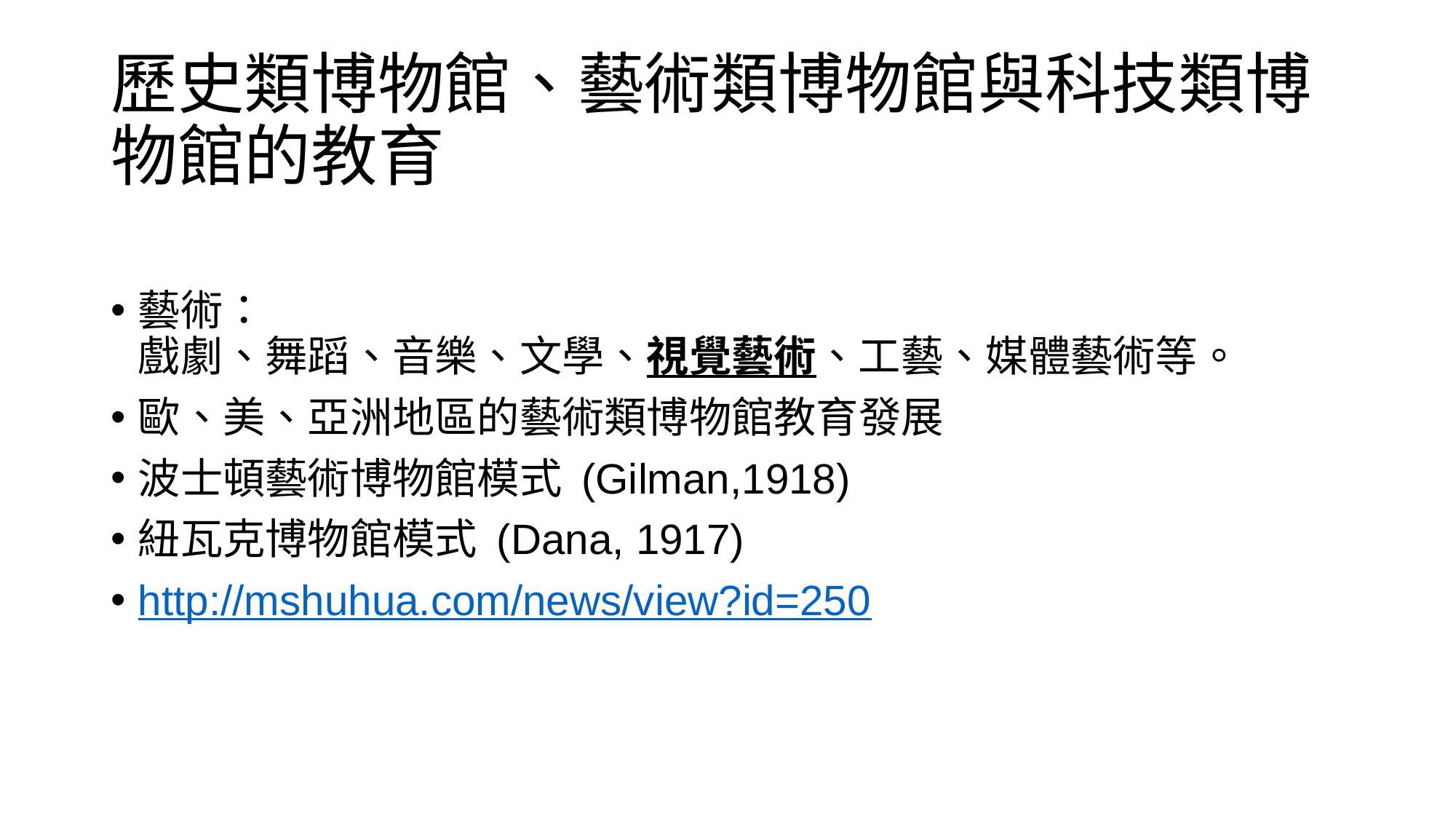

# 歷史類博物館、藝術類博物館與科技類博物館的教育

藝術：
戲劇、舞蹈、音樂、文學、視覺藝術、工藝、媒體藝術等。
歐、美、亞洲地區的藝術類博物館教育發展
波士頓藝術博物館模式 (Gilman,1918)
紐瓦克博物館模式 (Dana, 1917)
http://mshuhua.com/news/view?id=250